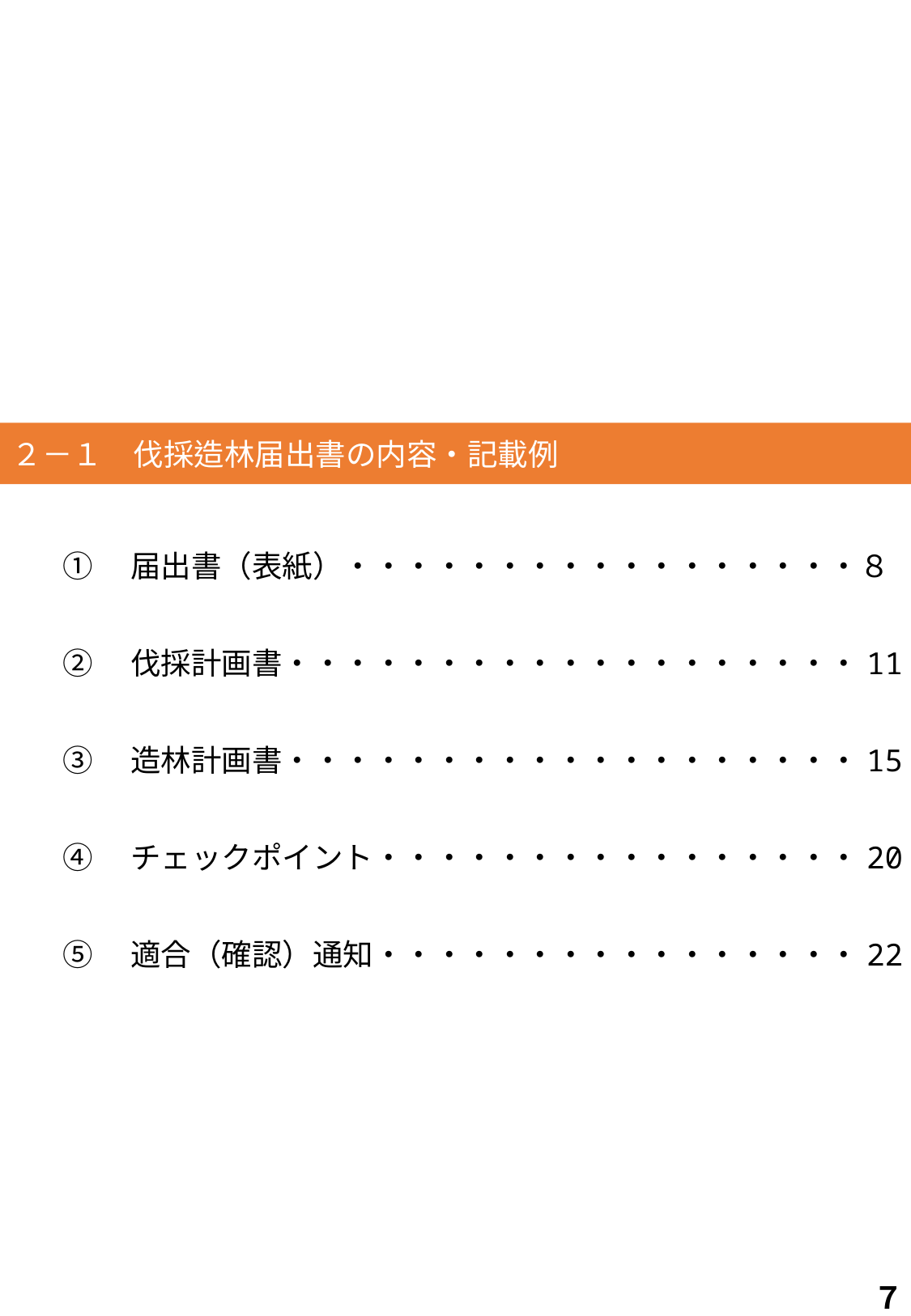

２－１　伐採造林届出書の内容・記載例
①　届出書（表紙）・・・・・・・・・・・・・・・・・８
②　伐採計画書・・・・・・・・・・・・・・・・・・・11
③　造林計画書・・・・・・・・・・・・・・・・・・・15
④　チェックポイント・・・・・・・・・・・・・・・・20
⑤　適合（確認）通知・・・・・・・・・・・・・・・・22
７